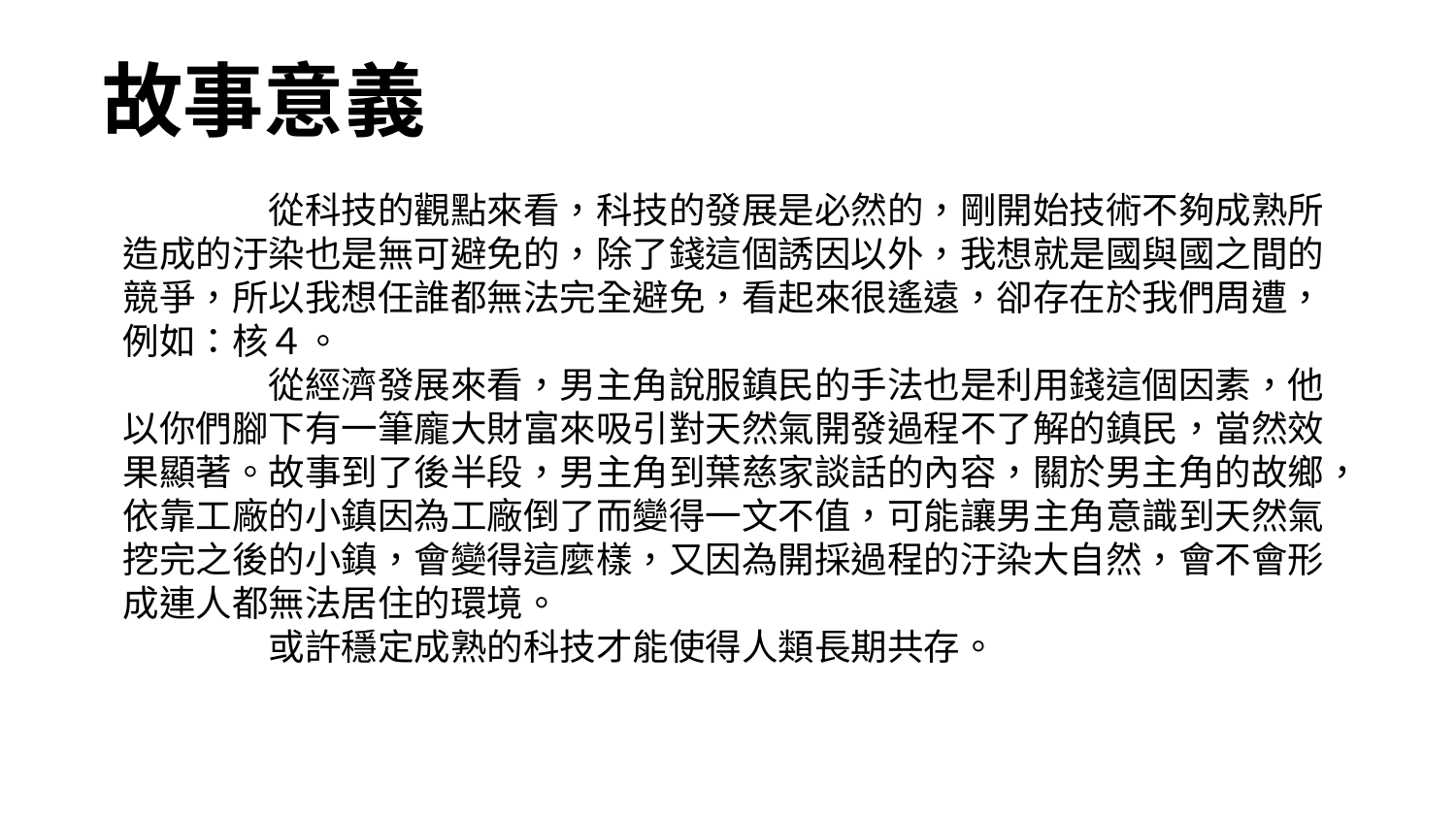

故事意義
	從科技的觀點來看，科技的發展是必然的，剛開始技術不夠成熟所造成的汙染也是無可避免的，除了錢這個誘因以外，我想就是國與國之間的競爭，所以我想任誰都無法完全避免，看起來很遙遠，卻存在於我們周遭，例如：核４。
	從經濟發展來看，男主角說服鎮民的手法也是利用錢這個因素，他以你們腳下有一筆龐大財富來吸引對天然氣開發過程不了解的鎮民，當然效果顯著。故事到了後半段，男主角到葉慈家談話的內容，關於男主角的故鄉，依靠工廠的小鎮因為工廠倒了而變得一文不值，可能讓男主角意識到天然氣挖完之後的小鎮，會變得這麼樣，又因為開採過程的汙染大自然，會不會形成連人都無法居住的環境。
	或許穩定成熟的科技才能使得人類長期共存。